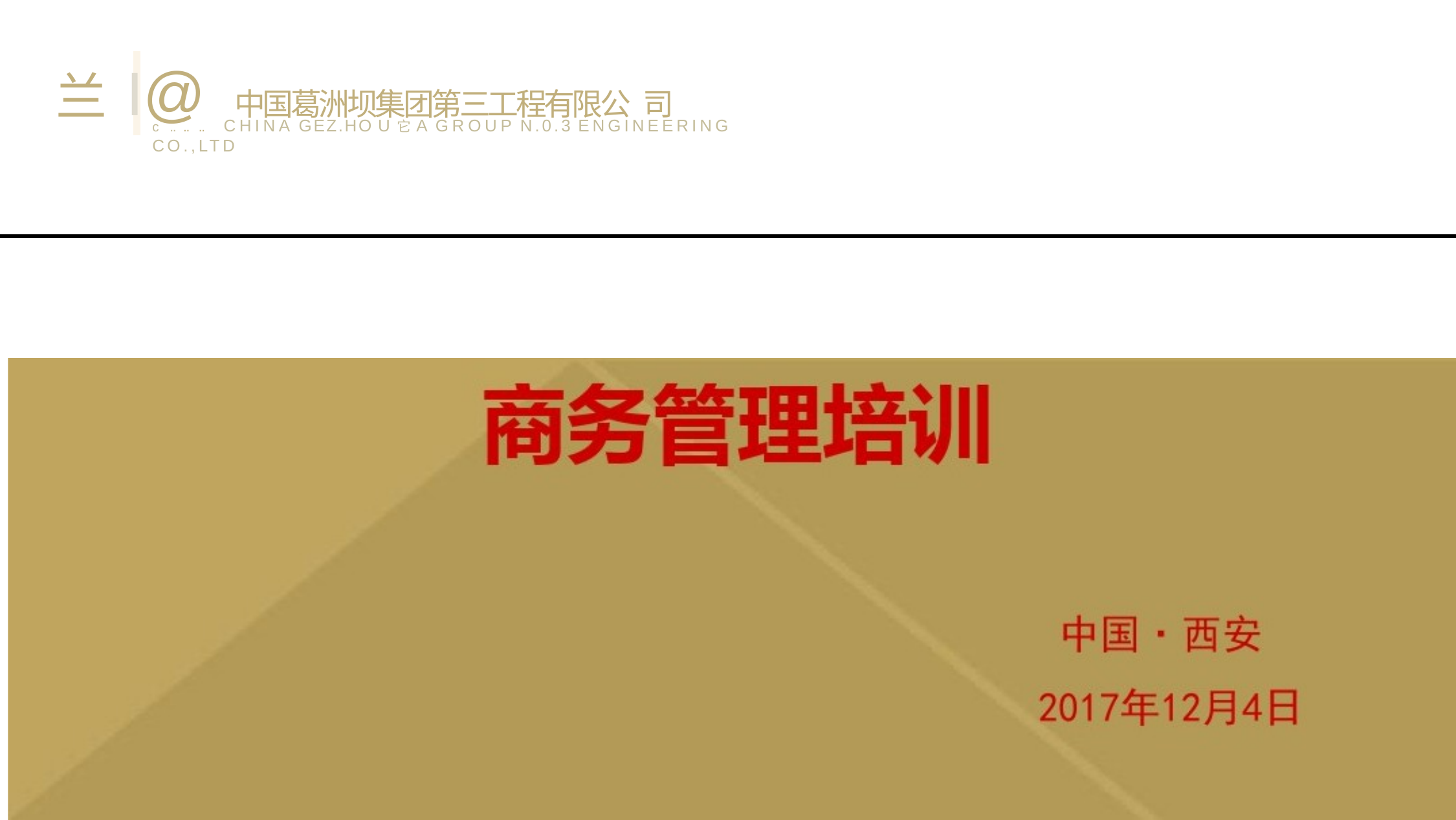

# 兰 I@ 中 国 葛 洲 坝 集 团 第 三 工 程 有 限 公 司
c    ..  ..  ..	CHINA GEZ.HO U它A GROUP N.0.3 ENGINEERING CO.,LTD